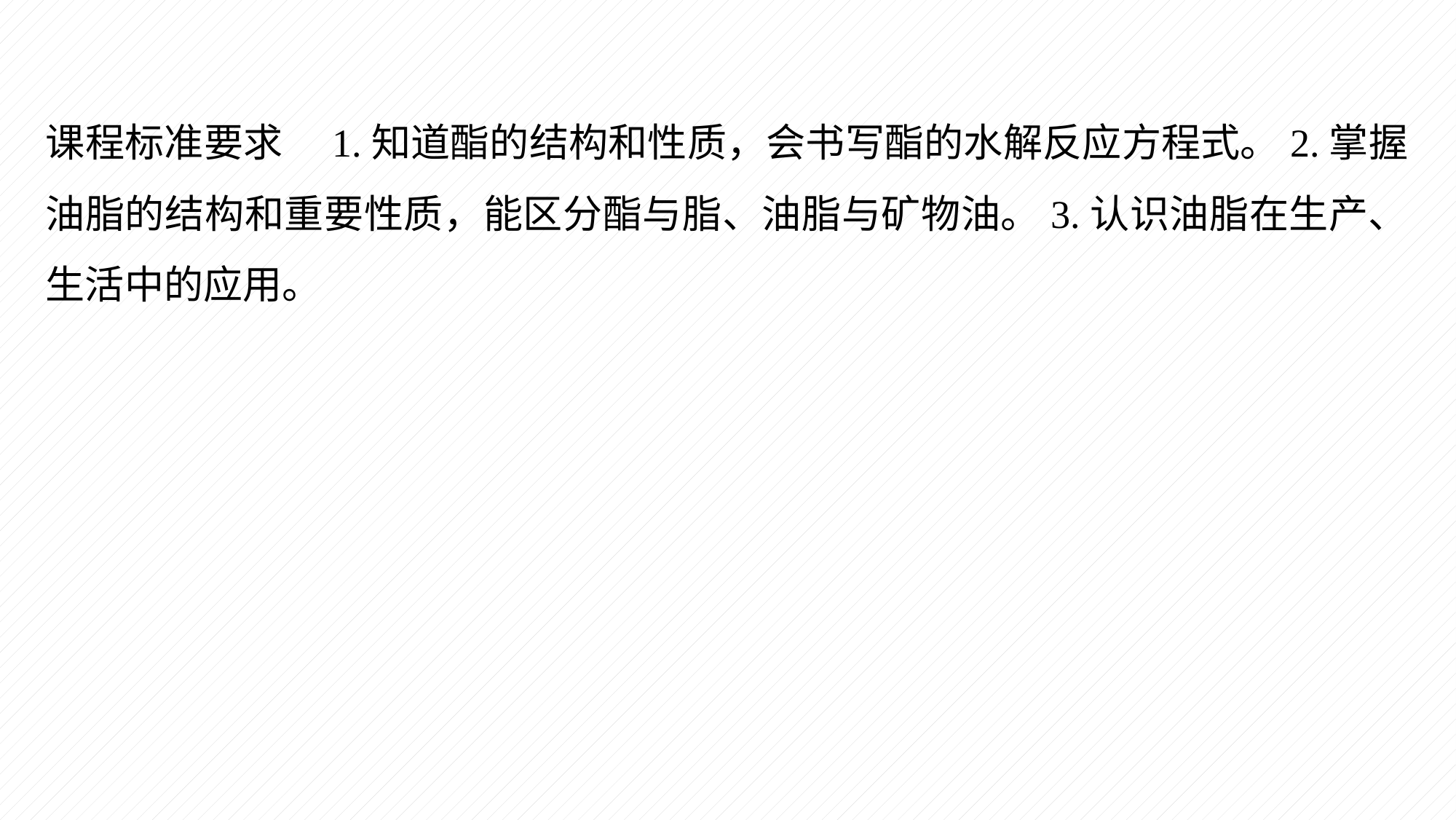

课程标准要求　1.知道酯的结构和性质，会书写酯的水解反应方程式。2.掌握油脂的结构和重要性质，能区分酯与脂、油脂与矿物油。3.认识油脂在生产、生活中的应用。